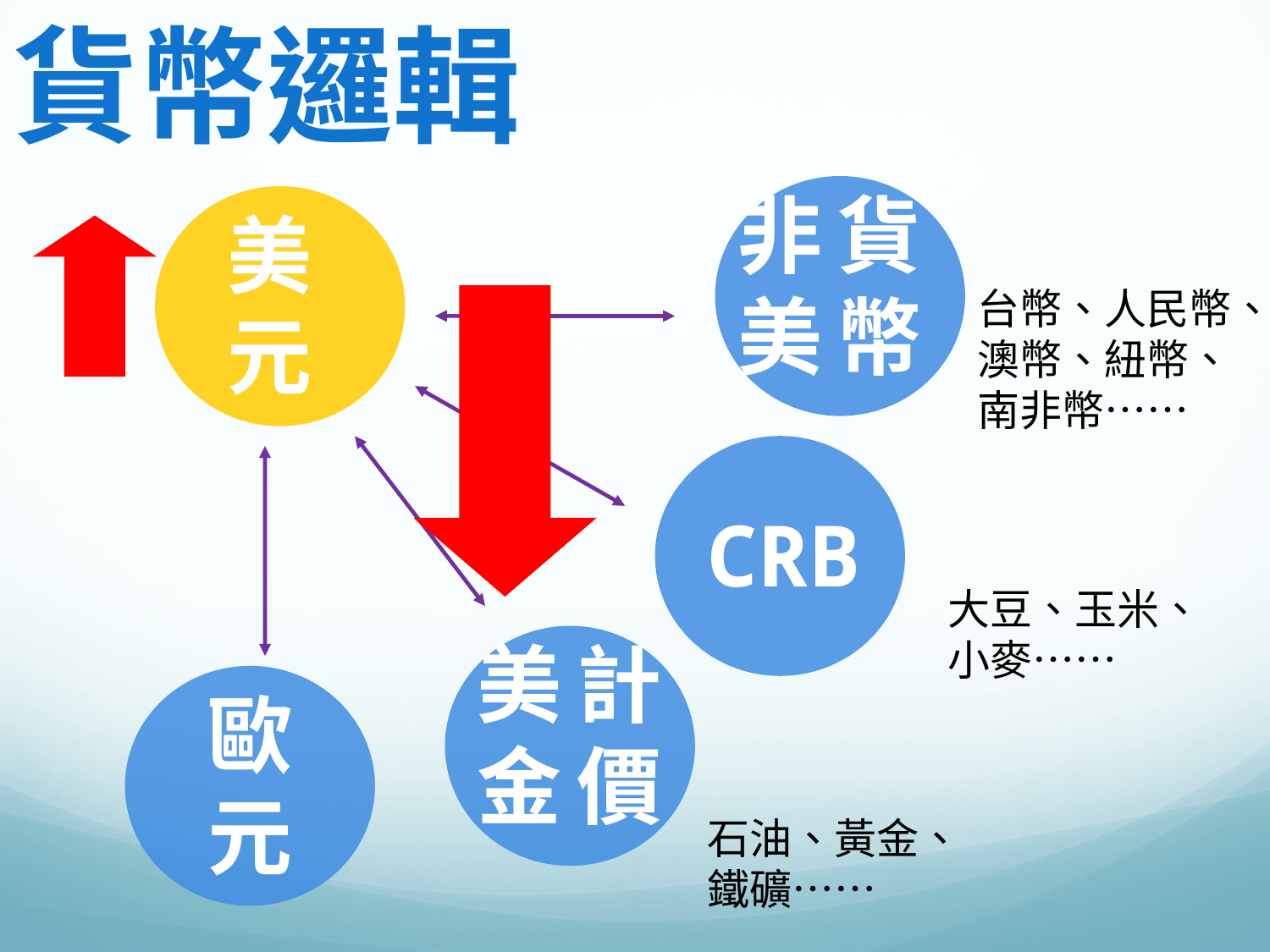

貨幣邏輯

非美
貨幣

美元

台幣、人民幣、
澳幣、紐幣、
南非幣……

CRB

大豆、玉米、
小麥……

美金
計價

歐元
石油、黃金、
鐵礦……